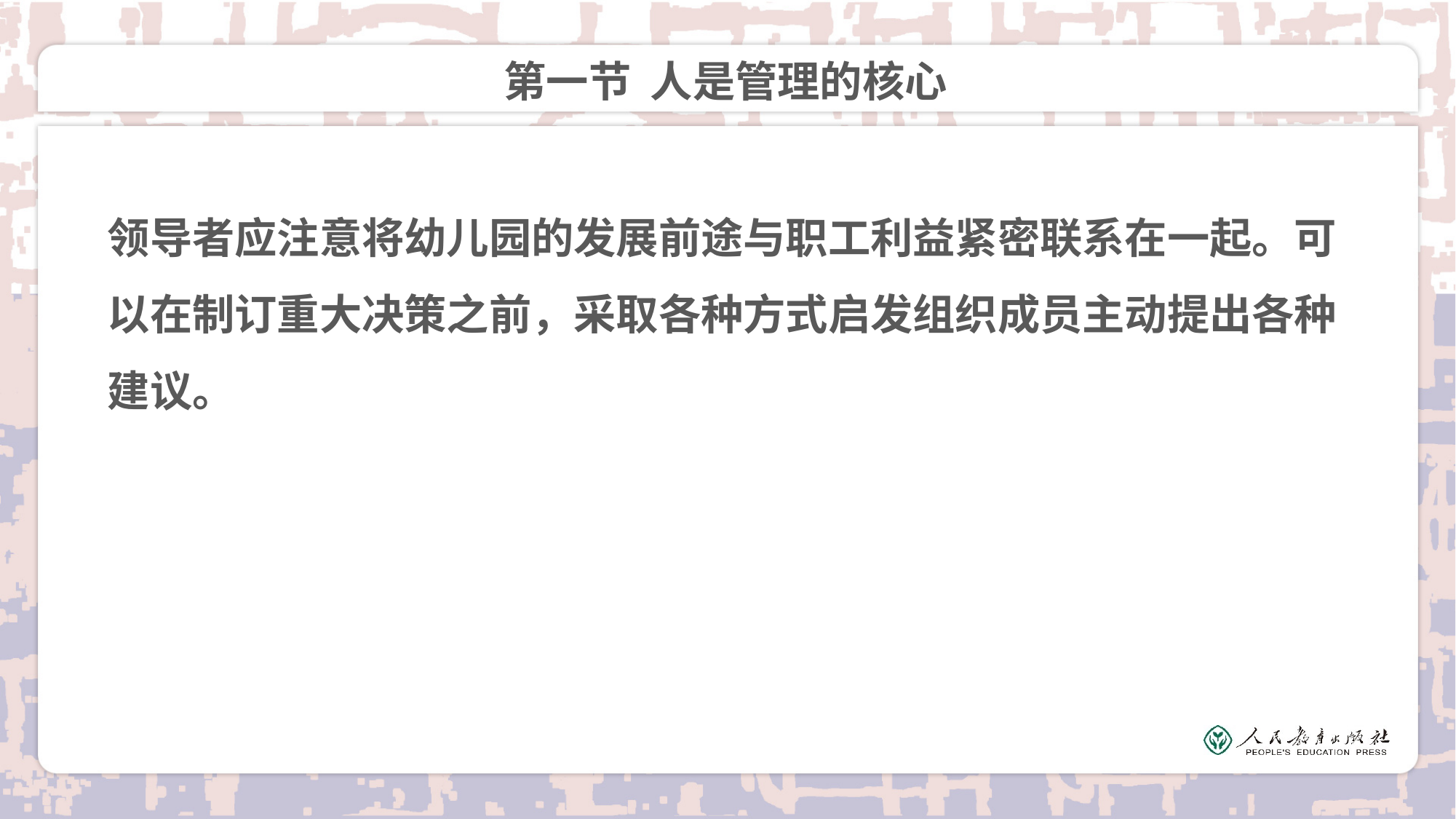

# 第一节  人是管理的核心
领导者应注意将幼儿园的发展前途与职工利益紧密联系在一起。可以在制订重大决策之前，采取各种方式启发组织成员主动提出各种建议。